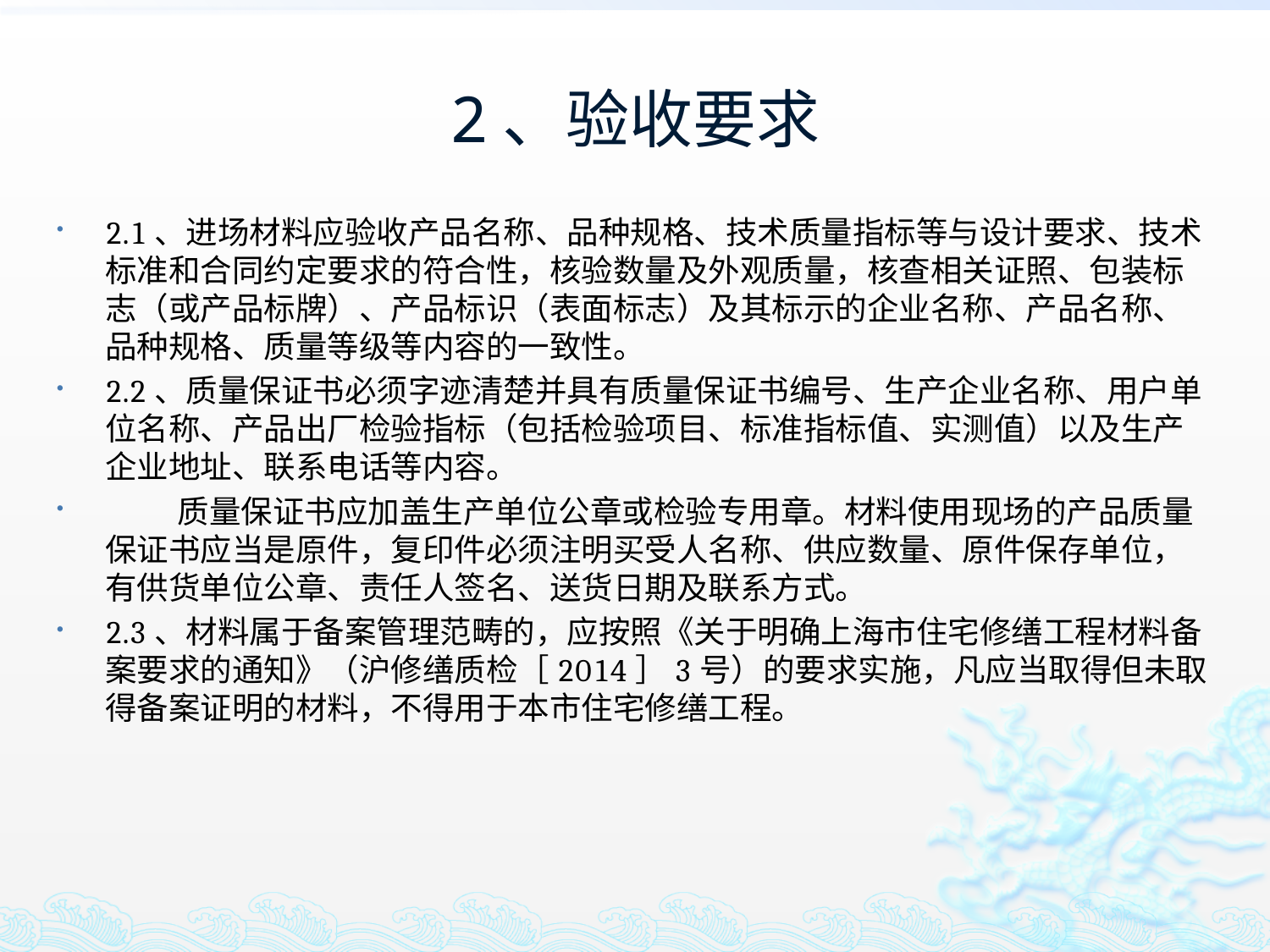

2、验收要求
2.1、进场材料应验收产品名称、品种规格、技术质量指标等与设计要求、技术标准和合同约定要求的符合性，核验数量及外观质量，核查相关证照、包装标志（或产品标牌）、产品标识（表面标志）及其标示的企业名称、产品名称、品种规格、质量等级等内容的一致性。
2.2、质量保证书必须字迹清楚并具有质量保证书编号、生产企业名称、用户单位名称、产品出厂检验指标（包括检验项目、标准指标值、实测值）以及生产企业地址、联系电话等内容。
         质量保证书应加盖生产单位公章或检验专用章。材料使用现场的产品质量保证书应当是原件，复印件必须注明买受人名称、供应数量、原件保存单位，有供货单位公章、责任人签名、送货日期及联系方式。
2.3、材料属于备案管理范畴的，应按照《关于明确上海市住宅修缮工程材料备案要求的通知》（沪修缮质检［2014］3号）的要求实施，凡应当取得但未取得备案证明的材料，不得用于本市住宅修缮工程。